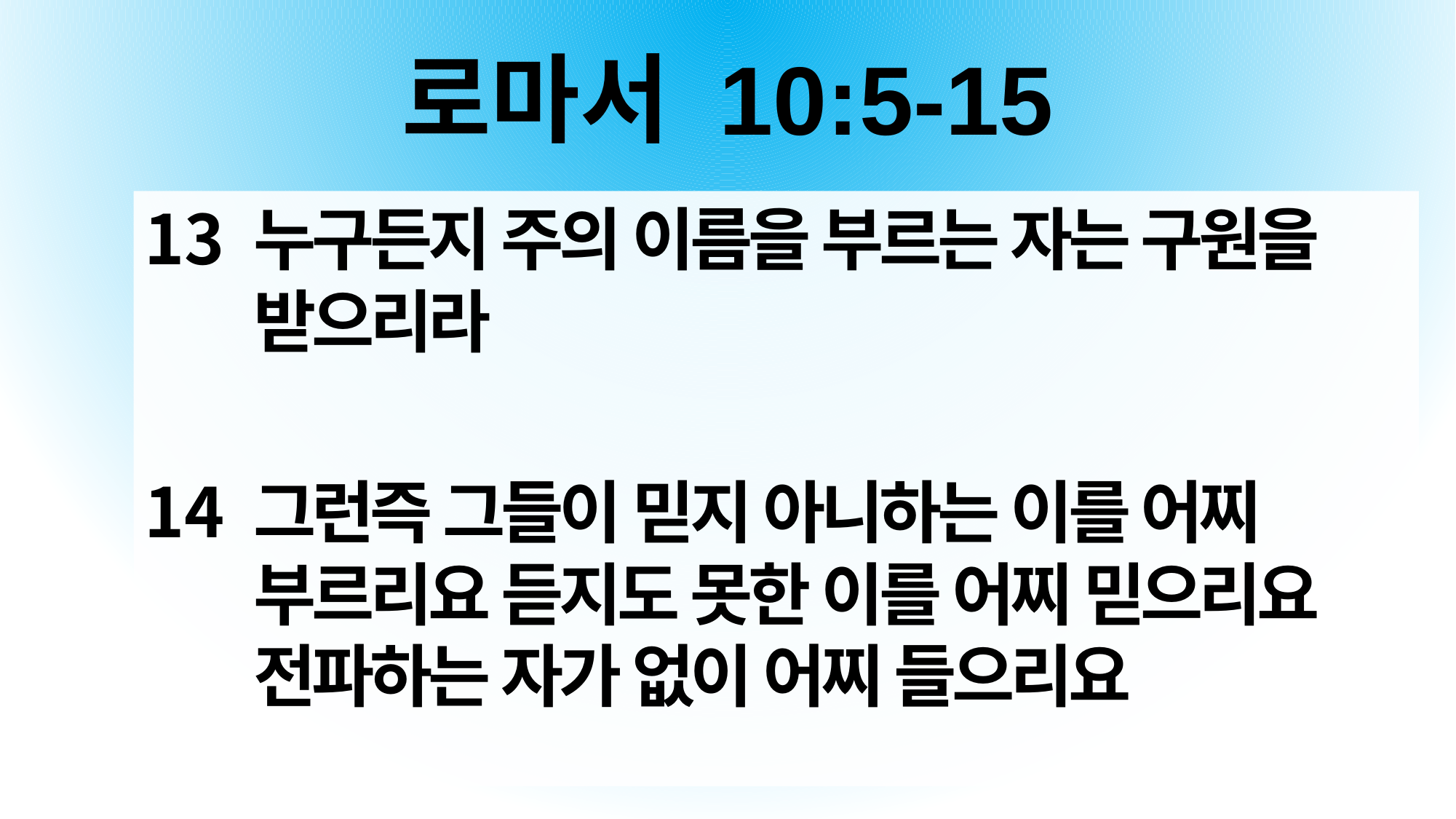

# 로마서 10:5-15
누구든지 주의 이름을 부르는 자는 구원을 받으리라

그런즉 그들이 믿지 아니하는 이를 어찌 부르리요 듣지도 못한 이를 어찌 믿으리요 전파하는 자가 없이 어찌 들으리요